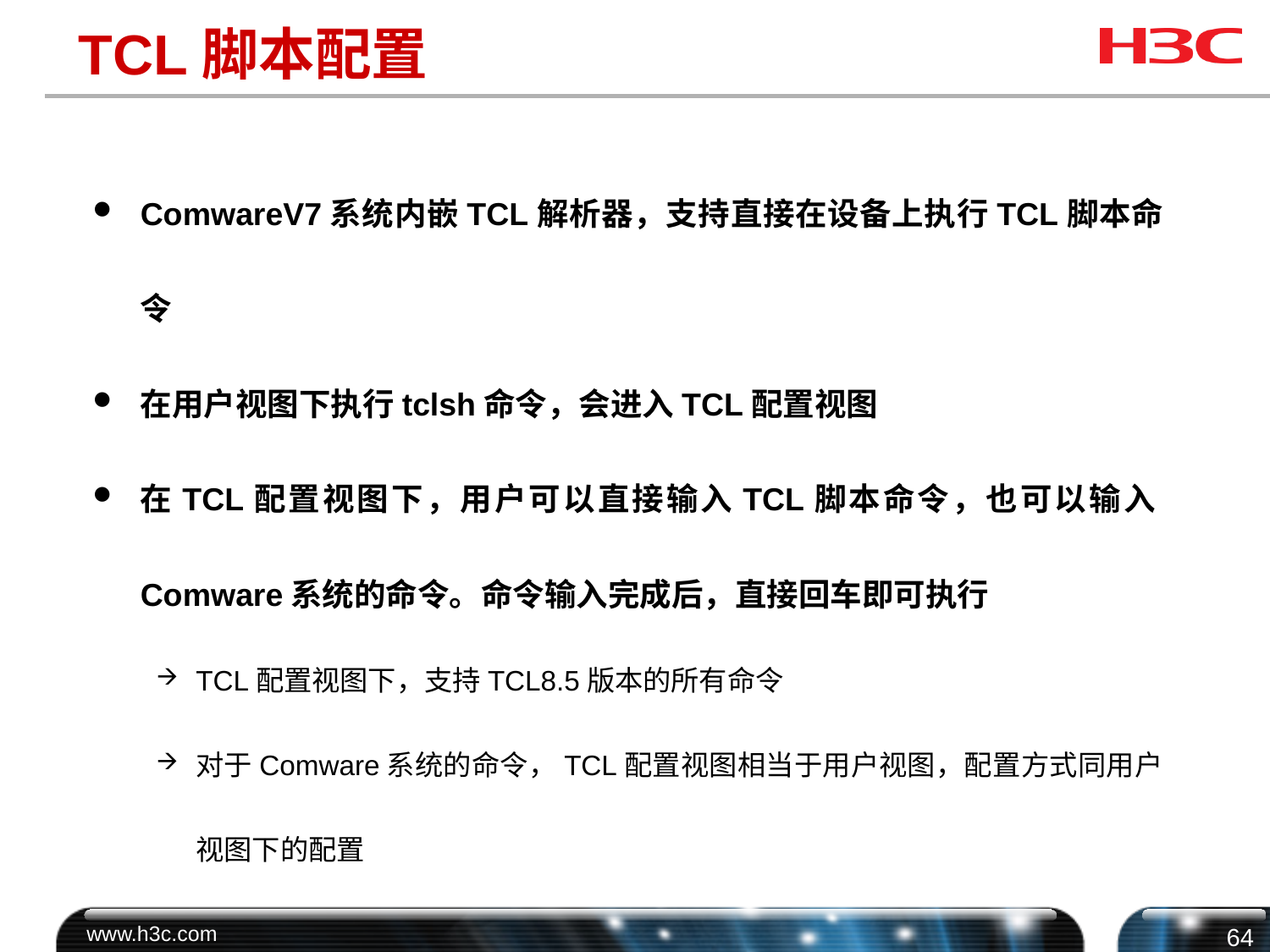

# TCL脚本配置
ComwareV7系统内嵌TCL解析器，支持直接在设备上执行TCL脚本命令
在用户视图下执行tclsh命令，会进入TCL配置视图
在TCL配置视图下，用户可以直接输入TCL脚本命令，也可以输入Comware系统的命令。命令输入完成后，直接回车即可执行
TCL配置视图下，支持TCL8.5版本的所有命令
对于Comware系统的命令，TCL配置视图相当于用户视图，配置方式同用户视图下的配置